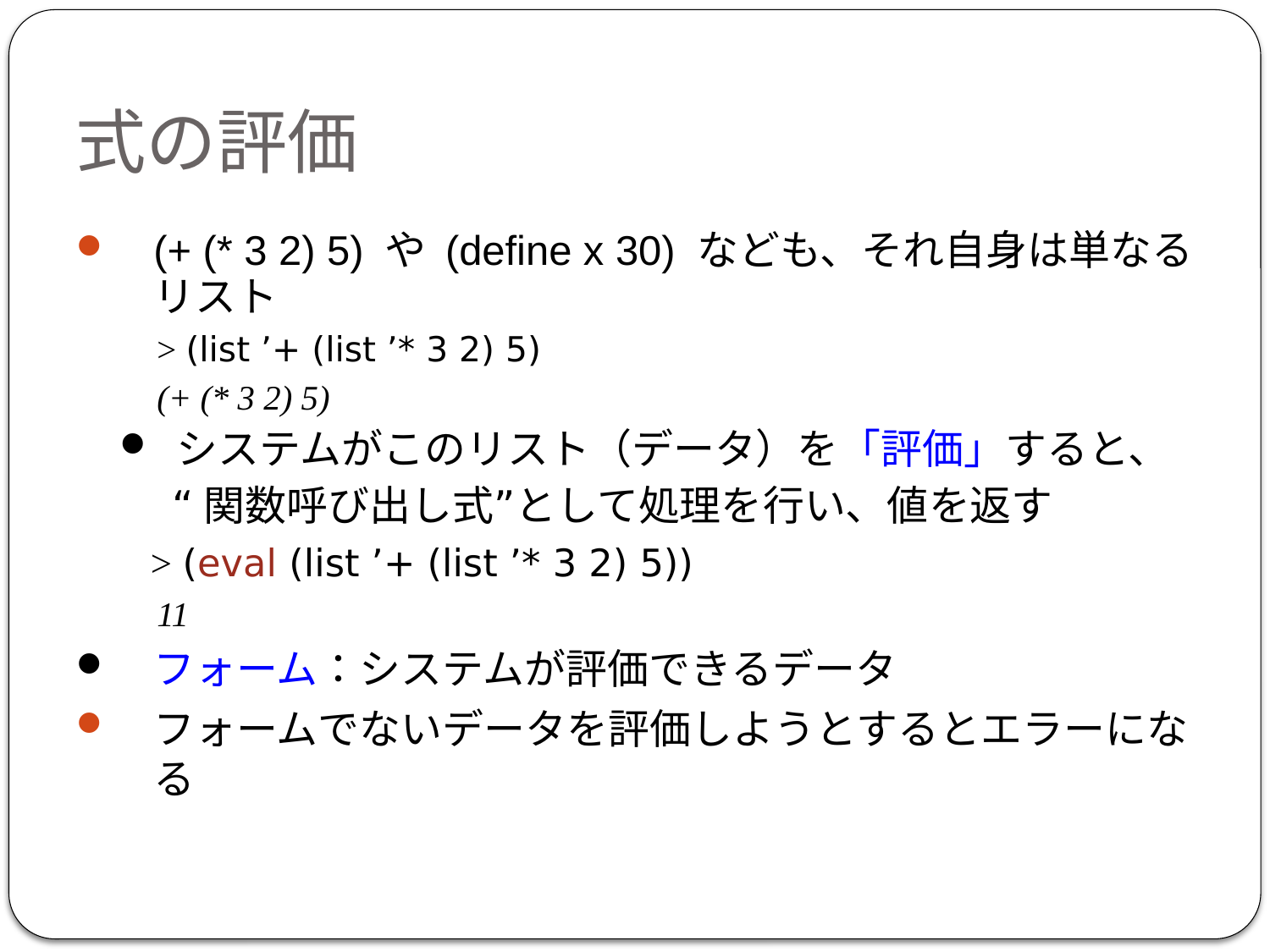

式の評価
(+ (* 3 2) 5) や (define x 30) なども、それ自身は単なる
リスト
> (list ’+ (list ’* 3 2) 5)
(+ (* 3 2) 5)
 システムがこのリスト（データ）を「評価」すると、
    “関数呼び出し式”として処理を行い、値を返す
	> (eval (list ’+ (list ’* 3 2) 5))
11
フォーム：システムが評価できるデータ
フォームでないデータを評価しようとするとエラーになる